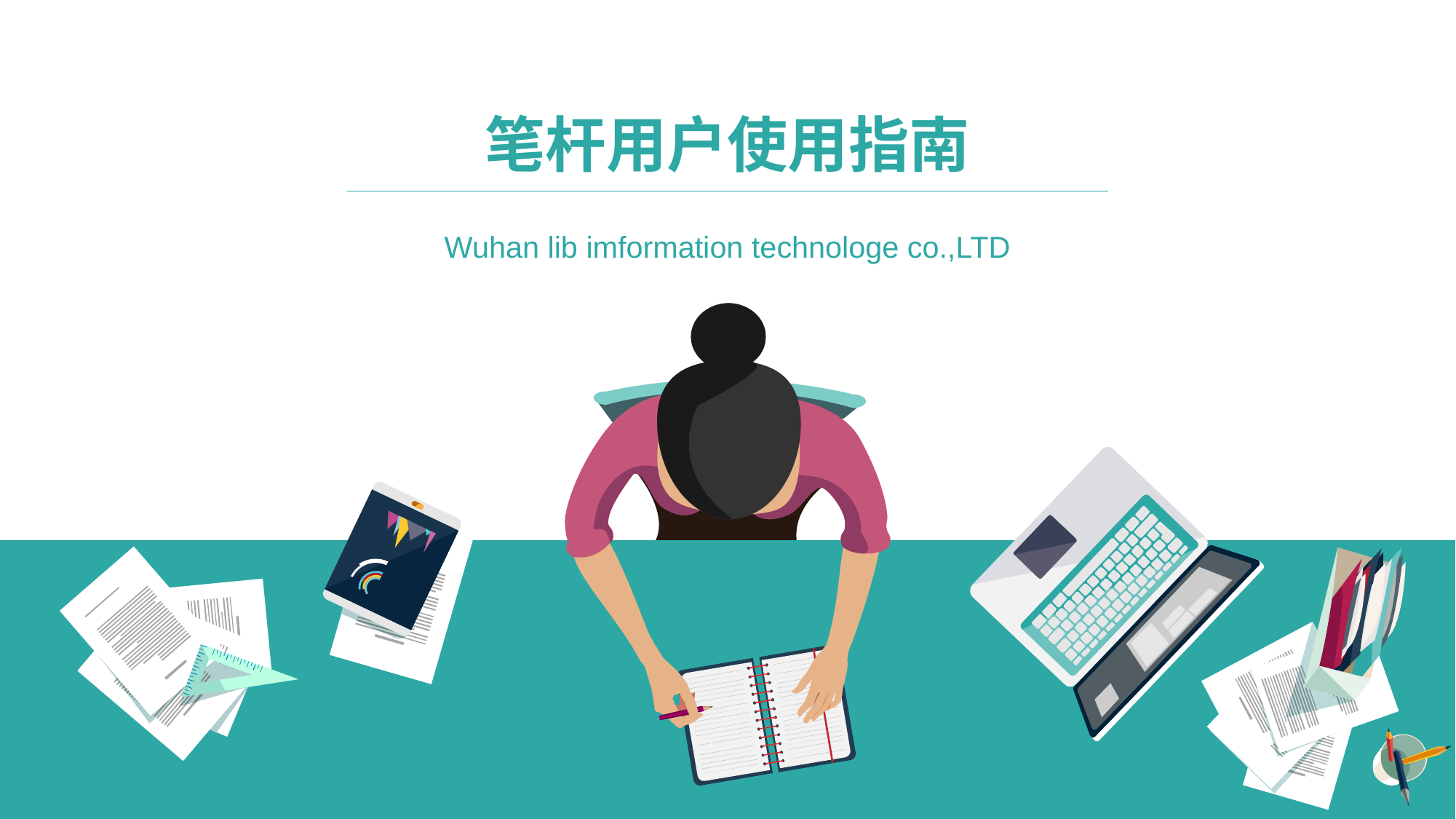

# 笔杆用户使用指南
Wuhan lib imformation technologe co.,LTD